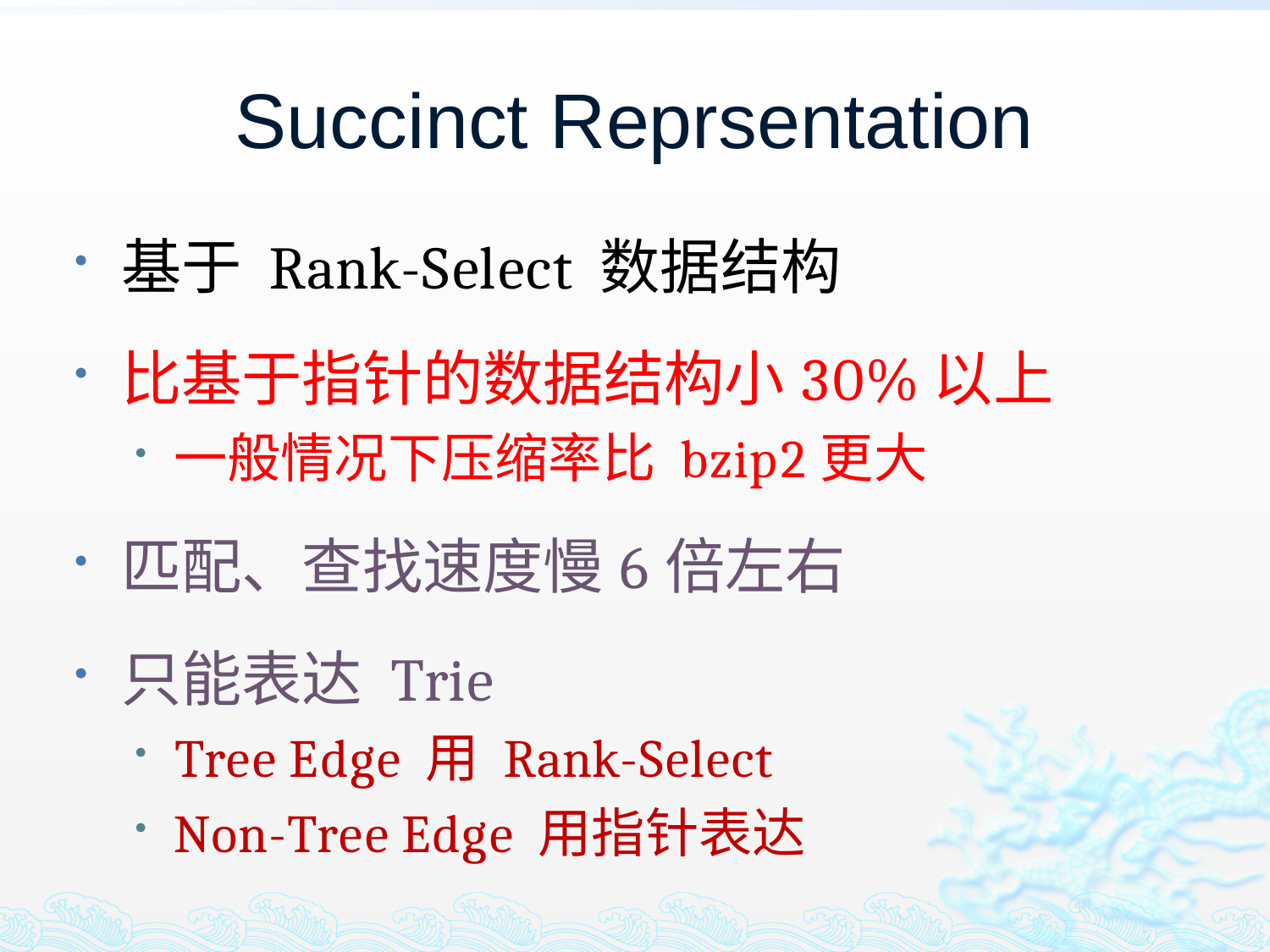

# Succinct Reprsentation
基于 Rank-Select 数据结构
比基于指针的数据结构小30%以上
一般情况下压缩率比 bzip2更大
匹配、查找速度慢6倍左右
只能表达 Trie
Tree Edge 用 Rank-Select
Non-Tree Edge 用指针表达